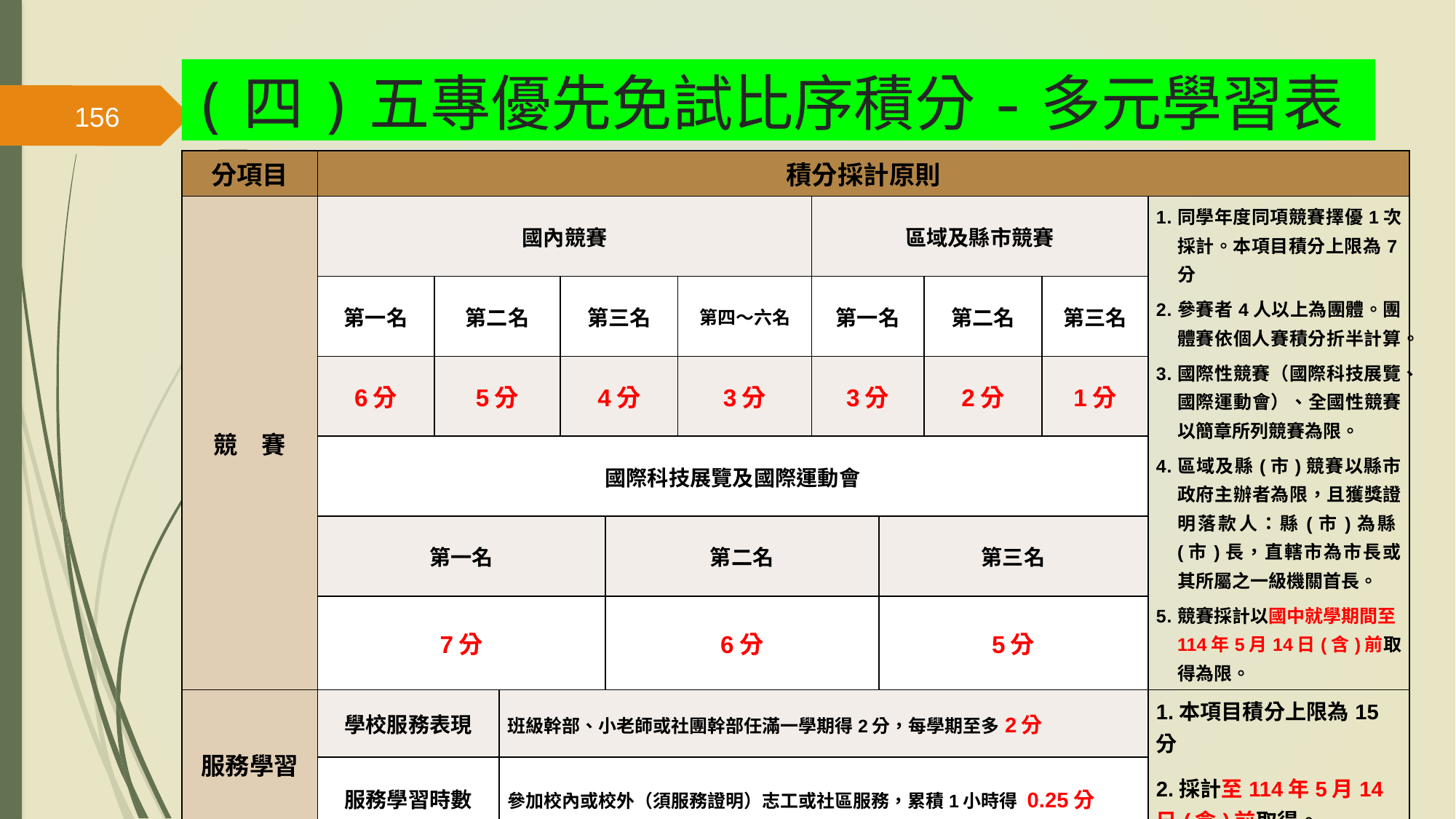

(四)五專優先免試比序積分-多元學習表現
156
| 分項目 | 積分採計原則 |  |  |  |  |  |  |  |  |  |  |
| --- | --- | --- | --- | --- | --- | --- | --- | --- | --- | --- | --- |
| 競　賽 | 國內競賽 |  |  |  |  |  | 區域及縣市競賽 |  |  |  | 同學年度同項競賽擇優1次採計。本項目積分上限為7分 參賽者4人以上為團體。團體賽依個人賽積分折半計算。 國際性競賽（國際科技展覽、國際運動會）、全國性競賽以簡章所列競賽為限。 區域及縣(市)競賽以縣市政府主辦者為限，且獲獎證明落款人：縣(市)為縣(市)長，直轄市為市長或其所屬之一級機關首長。 競賽採計以國中就學期間至114年5月14日(含)前取得為限。 |
|  | 第一名 | 第二名 |  | 第三名 |  | 第四～六名 | 第一名 |  | 第二名 | 第三名 |  |
|  | 6分 | 5分 |  | 4分 |  | 3分 | 3分 |  | 2分 | 1分 |  |
|  | 國際科技展覽及國際運動會 |  |  |  |  |  |  |  |  |  |  |
|  | 第一名 |  |  |  | 第二名 |  |  | 第三名 |  |  |  |
|  | 7分 |  |  |  | 6分 |  |  | 5分 |  |  |  |
| 服務學習 | 學校服務表現 |  | 班級幹部、小老師或社團幹部任滿一學期得2分，每學期至多2分 |  |  |  |  |  |  |  | 1.本項目積分上限為15分 2.採計至114年5月14日(含)前取得。 |
|  | 服務學習時數 |  | 參加校內或校外（須服務證明）志工或社區服務，累積1小時得 0.25分 |  |  |  |  |  |  |  |  |